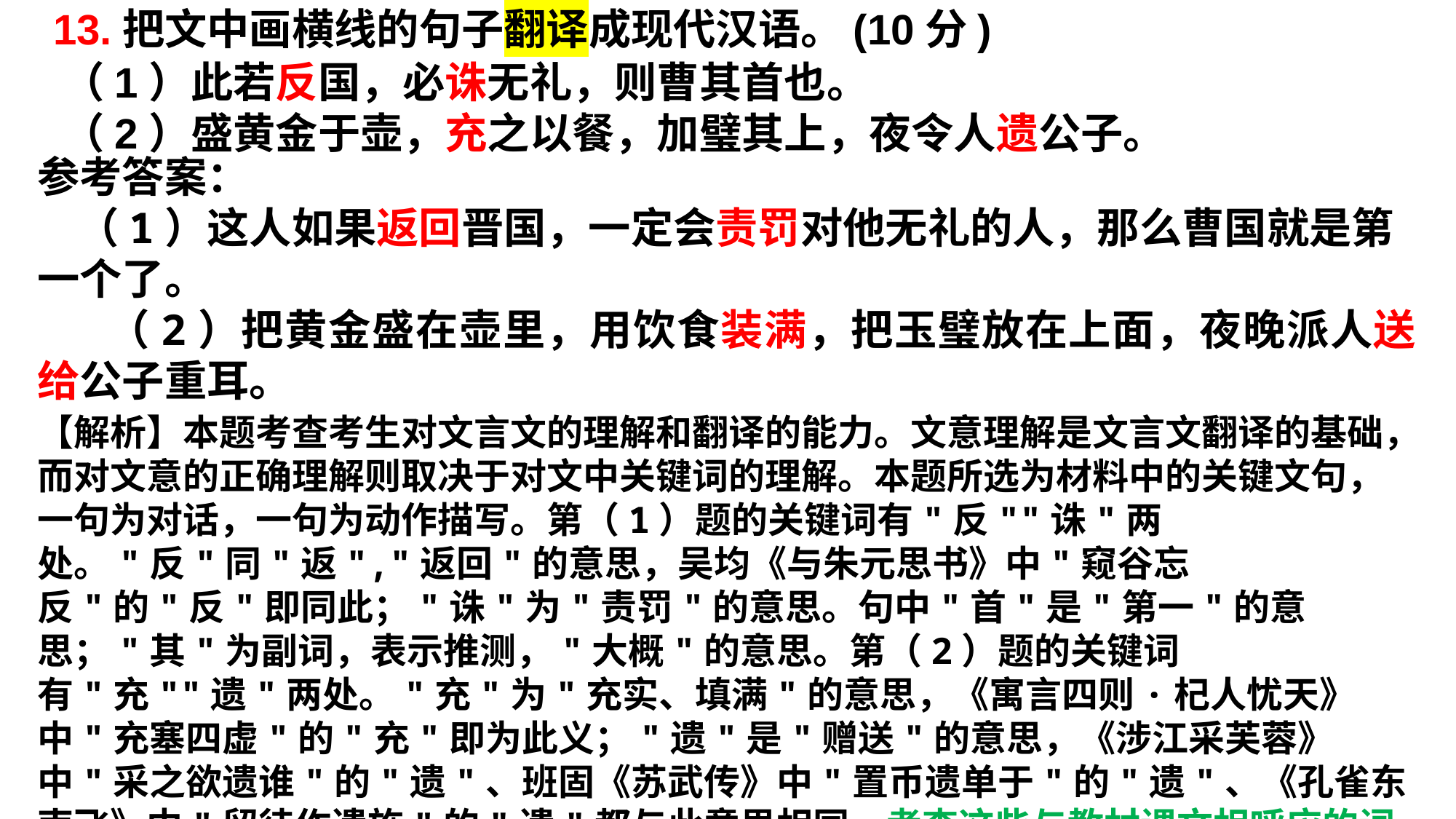

13.把文中画横线的句子翻译成现代汉语。(10分)
   （1）此若反国，必诛无礼，则曹其首也。
   （2）盛黄金于壶，充之以餐，加璧其上，夜令人遗公子。
参考答案：
   （1）这人如果返回晋国，一定会责罚对他无礼的人，那么曹国就是第一个了。
 （2）把黄金盛在壶里，用饮食装满，把玉璧放在上面，夜晚派人送给公子重耳。
【解析】本题考查考生对文言文的理解和翻译的能力。文意理解是文言文翻译的基础，而对文意的正确理解则取决于对文中关键词的理解。本题所选为材料中的关键文句，一句为对话，一句为动作描写。第（1）题的关键词有"反""诛"两处。"反"同"返","返回"的意思，吴均《与朱元思书》中"窥谷忘反"的"反"即同此；"诛"为"责罚"的意思。句中"首"是"第一"的意思；"其"为副词，表示推测，"大概"的意思。第（2）题的关键词有"充""遗"两处。"充"为"充实、填满"的意思，《寓言四则·杞人忧天》中"充塞四虚"的"充"即为此义；"遗"是"赠送"的意思，《涉江采芙蓉》中"采之欲遗谁"的"遗"、班固《苏武传》中"置币遗单于"的"遗"、《孔雀东南飞》中"留待作遗施"的"遗"都与此意思相同。考查这些与教材课文相呼应的词语，传达出回归课堂的明确信息。